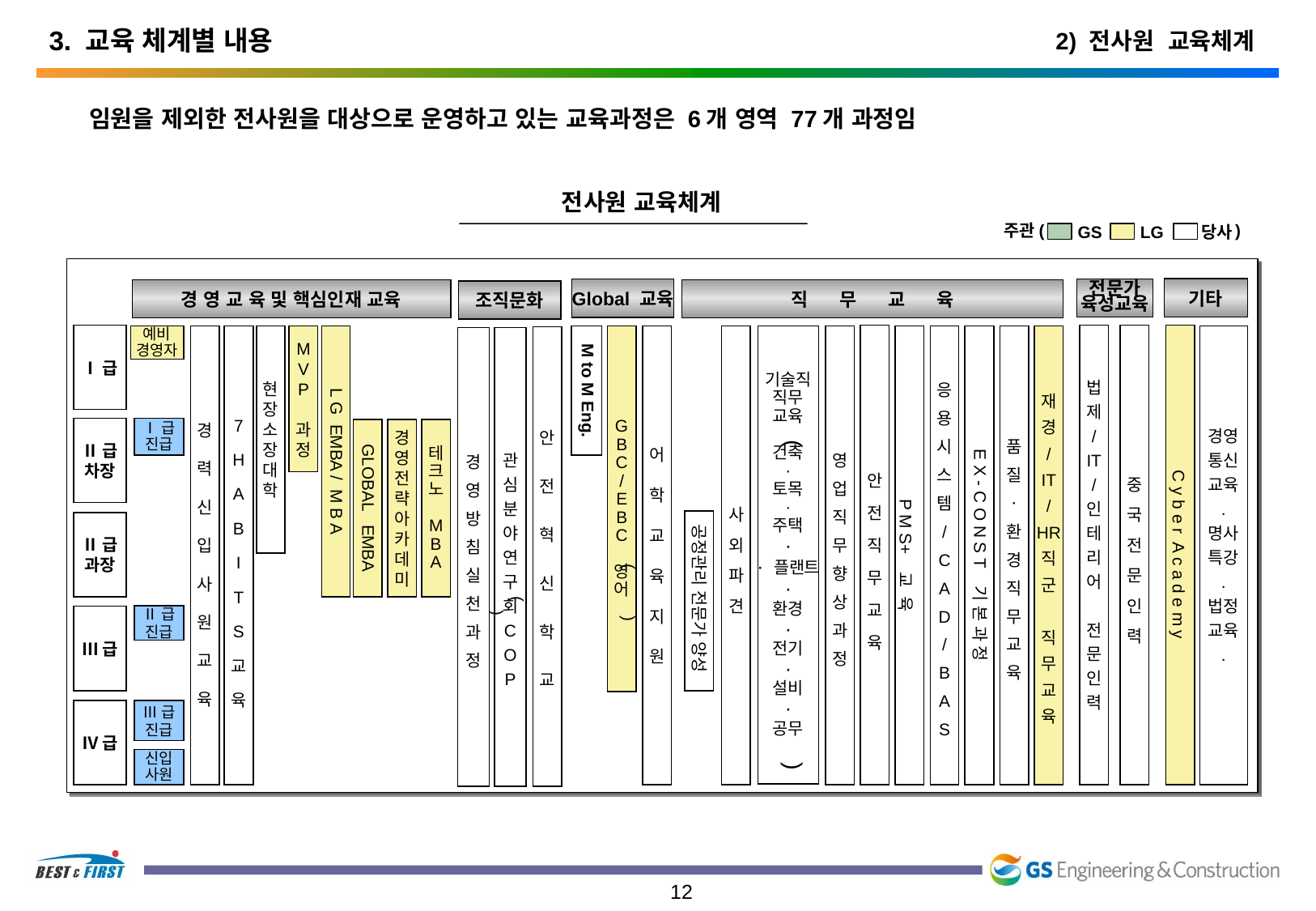

3. 교육 체계별 내용
2) 전사원  교육체계
임원을 제외한 전사원을 대상으로 운영하고 있는 교육과정은 6개 영역 77개 과정임
전사원 교육체계
주관(                                         )
GS
  LG
당사

기타
Global 교육
전문가
육성교육
법
제
/
IT
/
인
테
리
어

전
문
인
력

중
국
전
문
인
력
경 영 교 육 및 핵심인재 교육
직      무      교      육
조직문화
안

전

혁

신

학

교
경
영
방
침
실
천
과
정

관
심
분
야
연
구
회
C
O
 P
(              )
Ⅰ급
안
전
직
무
교
육
C y b e r  A c a d e m y
사
외
파
견
예비
경영자
경
력
신
입
사
원
교
육
7
H
A
B
I
T
S
교
육
현
장
소
장
대
학
M
V
P

과
정
L G  EMBA /  M B A
M to M Eng.
G
B
C
/
E
B
C

영
어
어

학

교

육

지

원
기술직
직무
교육

건축
·
토목
·
주택
·
· 플랜트
·
환경
·
전기
·
설비
·
공무
영
업
직
무
향
상
과
정
P M S+   교  육
응
용
시
스
템
/
C
A
D
/
B
A
S
E X - C O N S T   기 본 과 정
품
질
ㆍ
환
경
직
무
교
육
재
경
/
IT
/
HR
직
군

직
무
교
육
경영
통신
교육
.
명사
특강
.
법정
교육
.

Ⅰ급
진급
Ⅱ급
차장
GLOBAL   EMBA
경
영
전
략
아
카
데
미
테
크
노

M
B
A
(                                               )
공정관리 전문가 양성
Ⅱ급
과장
(          )
Ⅱ급
진급
Ⅲ급
Ⅳ급
Ⅲ급
진급
신입
사원
12